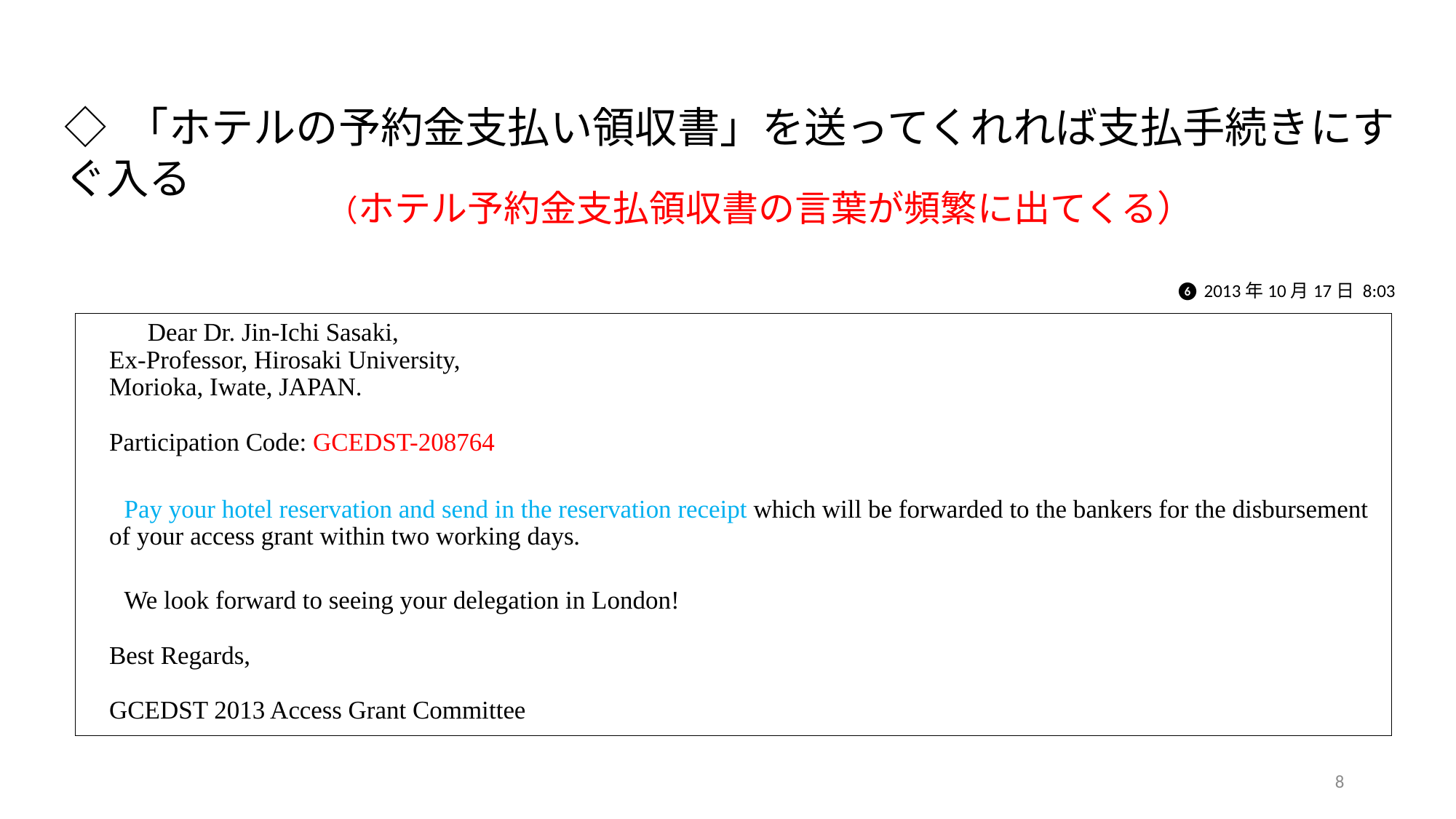

◇ 「ホテルの予約金支払い領収書」を送ってくれれば支払手続きにすぐ入る
（ホテル予約金支払領収書の言葉が頻繁に出てくる）
❻ 2013年10月17日 8:03
  　   Dear Dr. Jin-Ichi Sasaki,
Ex-Professor, Hirosaki University,
Morioka, Iwate, JAPAN.
Participation Code: GCEDST-208764
      Pay your hotel reservation and send in the reservation receipt which will be forwarded to the bankers for the disbursement of your access grant within two working days.
      We look forward to seeing your delegation in London!
Best Regards,
GCEDST 2013 Access Grant Committee

8